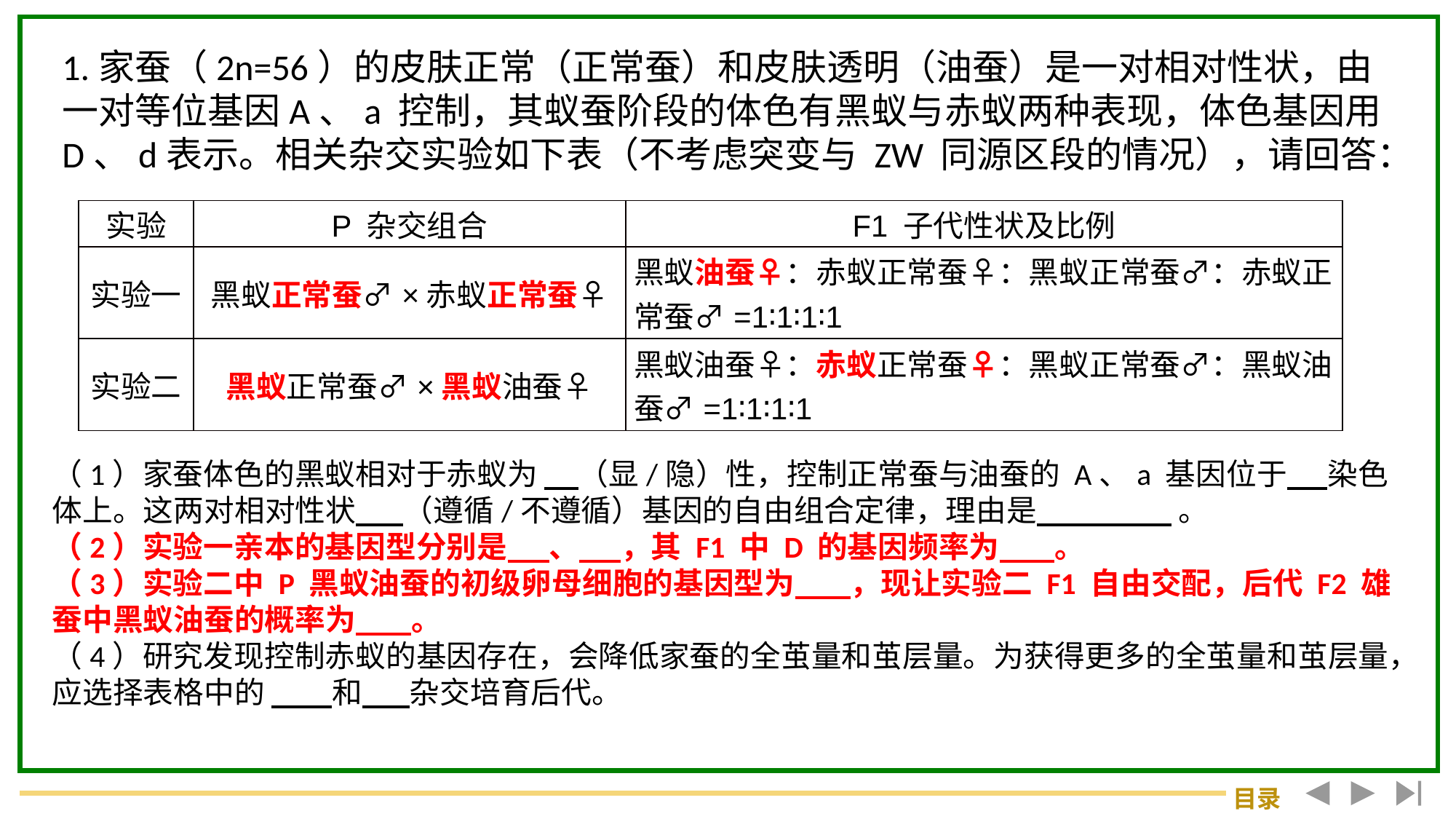

1.家蚕（2n=56）的皮肤正常（正常蚕）和皮肤透明（油蚕）是一对相对性状，由一对等位基因A、a 控制，其蚁蚕阶段的体色有黑蚁与赤蚁两种表现，体色基因用 D、d表示。相关杂交实验如下表（不考虑突变与 ZW 同源区段的情况），请回答：
| 实验 | P 杂交组合 | F1 子代性状及比例 |
| --- | --- | --- |
| 实验一 | 黑蚁正常蚕♂×赤蚁正常蚕♀ | 黑蚁油蚕♀：赤蚁正常蚕♀：黑蚁正常蚕♂：赤蚁正常蚕♂=1∶1∶1∶1 |
| 实验二 | 黑蚁正常蚕♂×黑蚁油蚕♀ | 黑蚁油蚕♀：赤蚁正常蚕♀：黑蚁正常蚕♂：黑蚁油蚕♂=1∶1∶1∶1 |
（1）家蚕体色的黑蚁相对于赤蚁为      （显/隐）性，控制正常蚕与油蚕的 A、a 基因位于      染色体上。这两对相对性状       （遵循/不遵循）基因的自由组合定律，理由是                     。
（2）实验一亲本的基因型分别是      、      ，其 F1 中 D 的基因频率为        。
（3）实验二中 P 黑蚁油蚕的初级卵母细胞的基因型为        ，现让实验二 F1 自由交配，后代 F2 雄蚕中黑蚁油蚕的概率为        。
（4）研究发现控制赤蚁的基因存在，会降低家蚕的全茧量和茧层量。为获得更多的全茧量和茧层量，应选择表格中的          和       杂交培育后代。